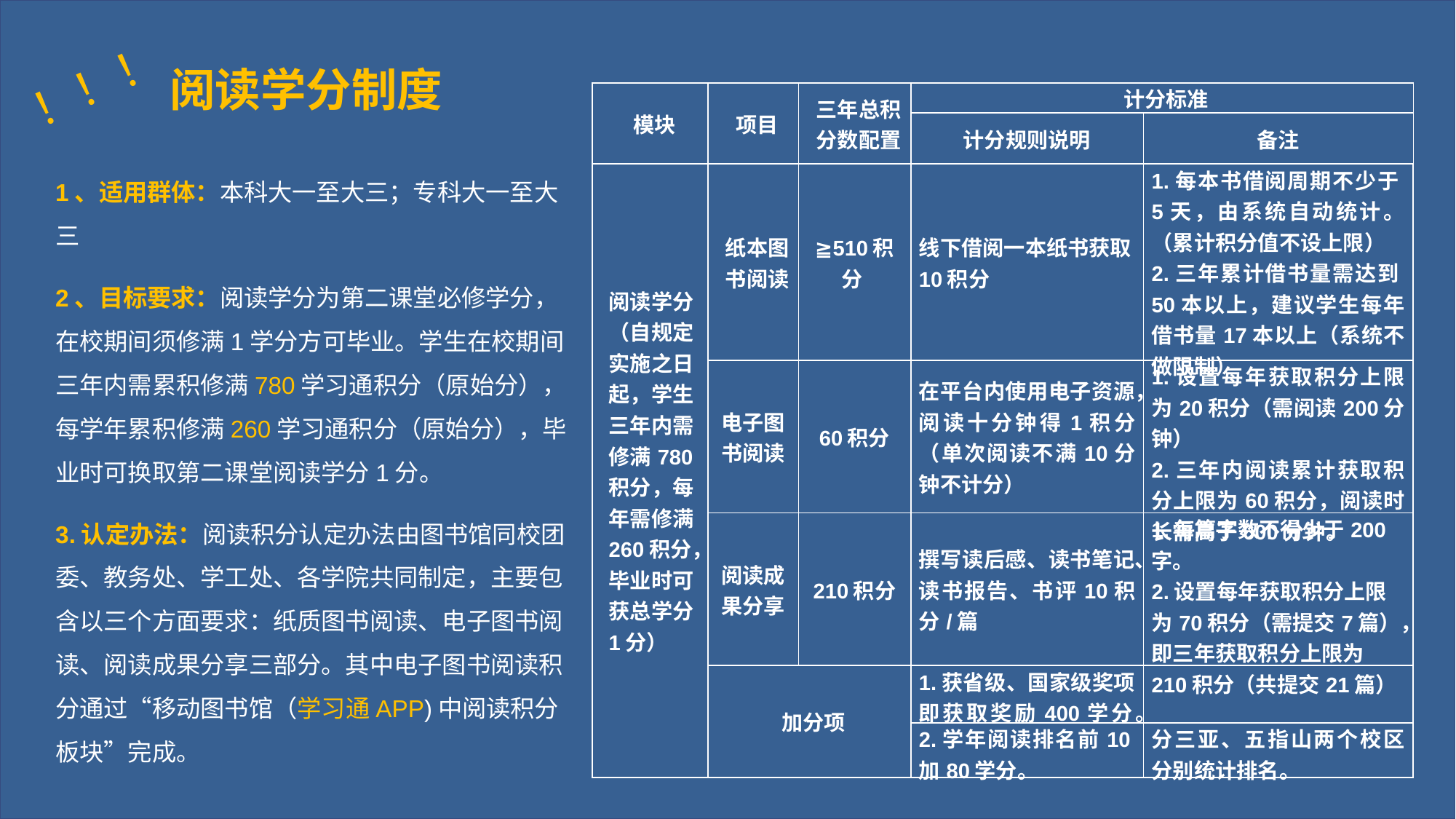

阅读学分制度
！！！
| 模块 | 项目 | 三年总积分数配置 | 计分标准 |  |
| --- | --- | --- | --- | --- |
|  |  |  | 计分规则说明 | 备注 |
| 阅读学分（自规定实施之日起，学生三年内需修满780积分，每年需修满260积分，毕业时可获总学分1分） | 纸本图书阅读 | ≧510积分 | 线下借阅一本纸书获取10积分 | 1.每本书借阅周期不少于5天，由系统自动统计。（累计积分值不设上限） 2.三年累计借书量需达到50本以上，建议学生每年借书量17本以上（系统不做限制） |
|  | 电子图书阅读 | 60积分 | 在平台内使用电子资源，阅读十分钟得1积分（单次阅读不满10分钟不计分） | 1.设置每年获取积分上限为20积分（需阅读200分钟） 2.三年内阅读累计获取积分上限为60积分，阅读时长需高于600分钟。 |
|  | 阅读成果分享 | 210积分 | 撰写读后感、读书笔记、读书报告、书评10积分/篇 | 1.每篇字数不得少于200字。 2.设置每年获取积分上限为70积分（需提交7篇），即三年获取积分上限为210积分（共提交21篇） |
|  | 加分项 |  | 1.获省级、国家级奖项即获取奖励400学分。 |  |
|  |  |  | 2.学年阅读排名前10加80学分。 | 分三亚、五指山两个校区分别统计排名。 |
1、适用群体：本科大一至大三；专科大一至大三
2、目标要求：阅读学分为第二课堂必修学分，在校期间须修满1学分方可毕业。学生在校期间三年内需累积修满780学习通积分（原始分），每学年累积修满260学习通积分（原始分），毕业时可换取第二课堂阅读学分1分。
3.认定办法：阅读积分认定办法由图书馆同校团委、教务处、学工处、各学院共同制定，主要包含以三个方面要求：纸质图书阅读、电子图书阅读、阅读成果分享三部分。其中电子图书阅读积分通过“移动图书馆（学习通APP)中阅读积分板块”完成。